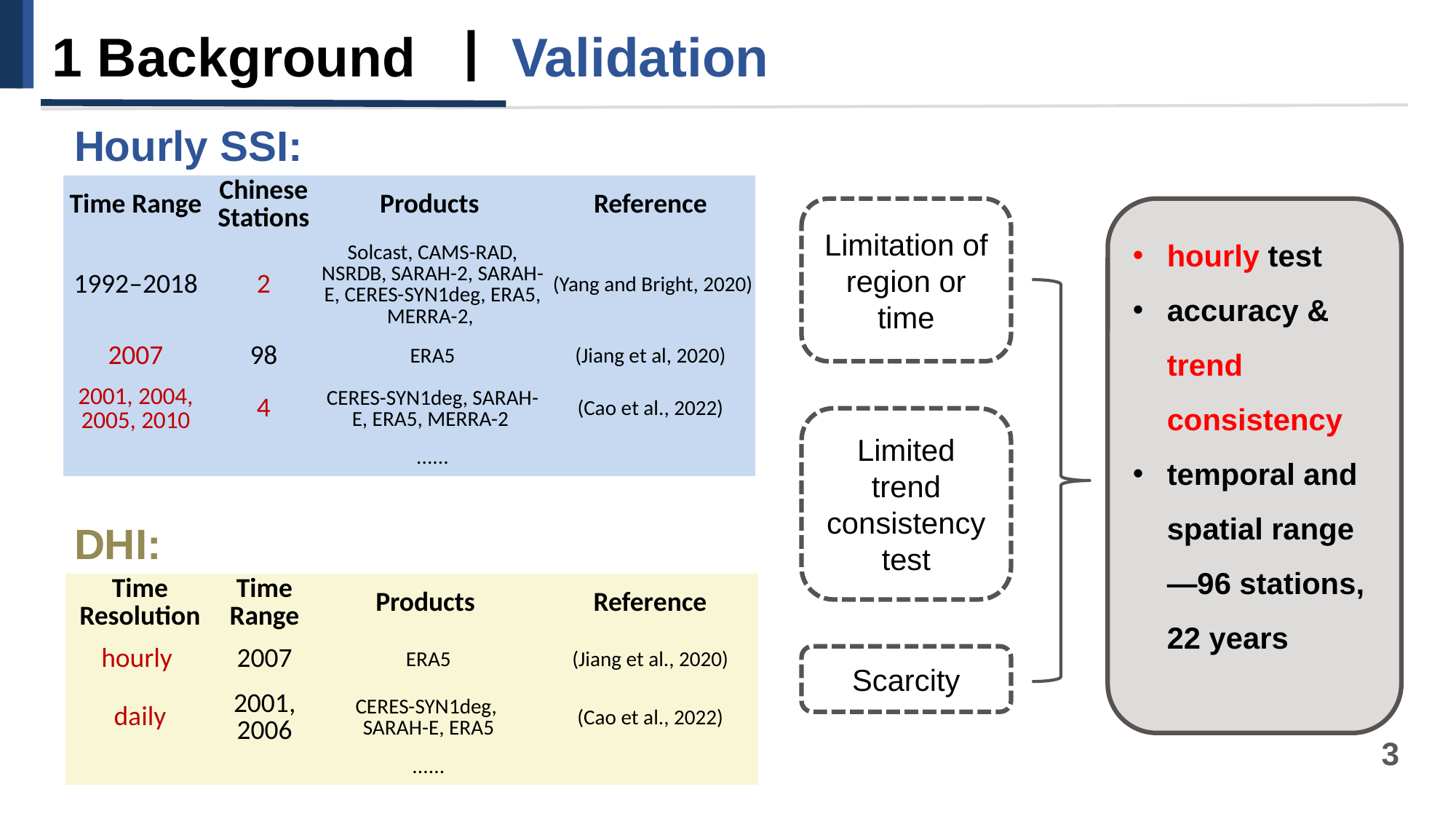

1 Background 丨Validation
Hourly SSI:
| Time Range | Chinese Stations | Products | Reference |
| --- | --- | --- | --- |
| 1992–2018 | 2 | Solcast, CAMS-RAD, NSRDB, SARAH-2, SARAH-E, CERES-SYN1deg, ERA5, MERRA-2, | (Yang and Bright, 2020) |
| 2007 | 98 | ERA5 | (Jiang et al, 2020) |
| 2001, 2004, 2005, 2010 | 4 | CERES-SYN1deg, SARAH-E, ERA5, MERRA-2 | (Cao et al., 2022) |
|  |  | ...... |  |
Limitation of region or time
hourly test
accuracy & trend consistency
temporal and spatial range—96 stations, 22 years

Limited trend consistency test
DHI:
| Time Resolution | Time Range | Products | Reference |
| --- | --- | --- | --- |
| hourly | 2007 | ERA5 | (Jiang et al., 2020) |
| daily | 2001, 2006 | CERES-SYN1deg, SARAH-E, ERA5 | (Cao et al., 2022) |
|  |  | ...... |  |
Scarcity